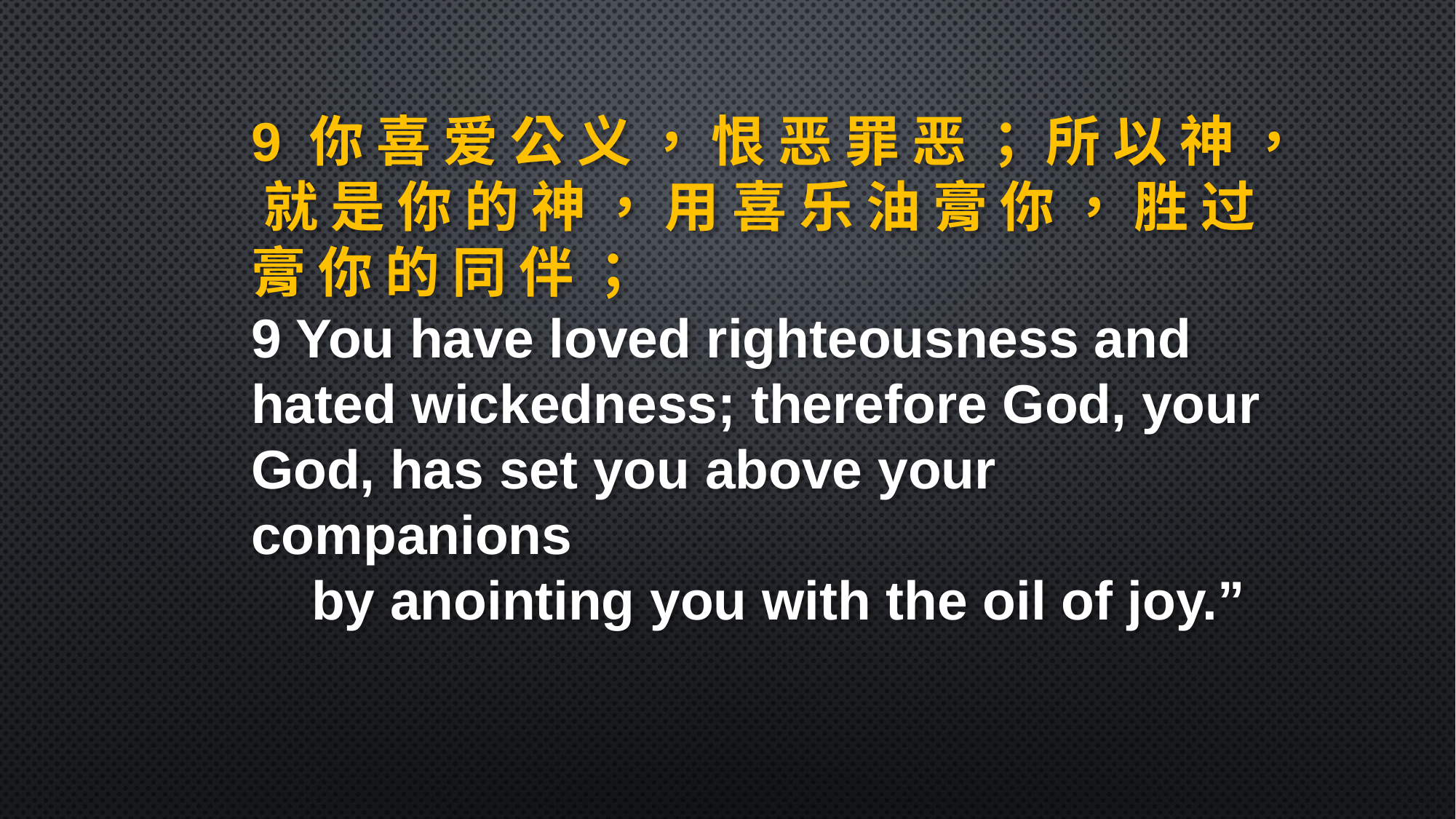

9 你 喜 爱 公 义 ， 恨 恶 罪 恶 ； 所 以 神 ， 就 是 你 的 神 ， 用 喜 乐 油 膏 你 ， 胜 过 膏 你 的 同 伴 ；
9 You have loved righteousness and hated wickedness; therefore God, your God, has set you above your companions
    by anointing you with the oil of joy.”